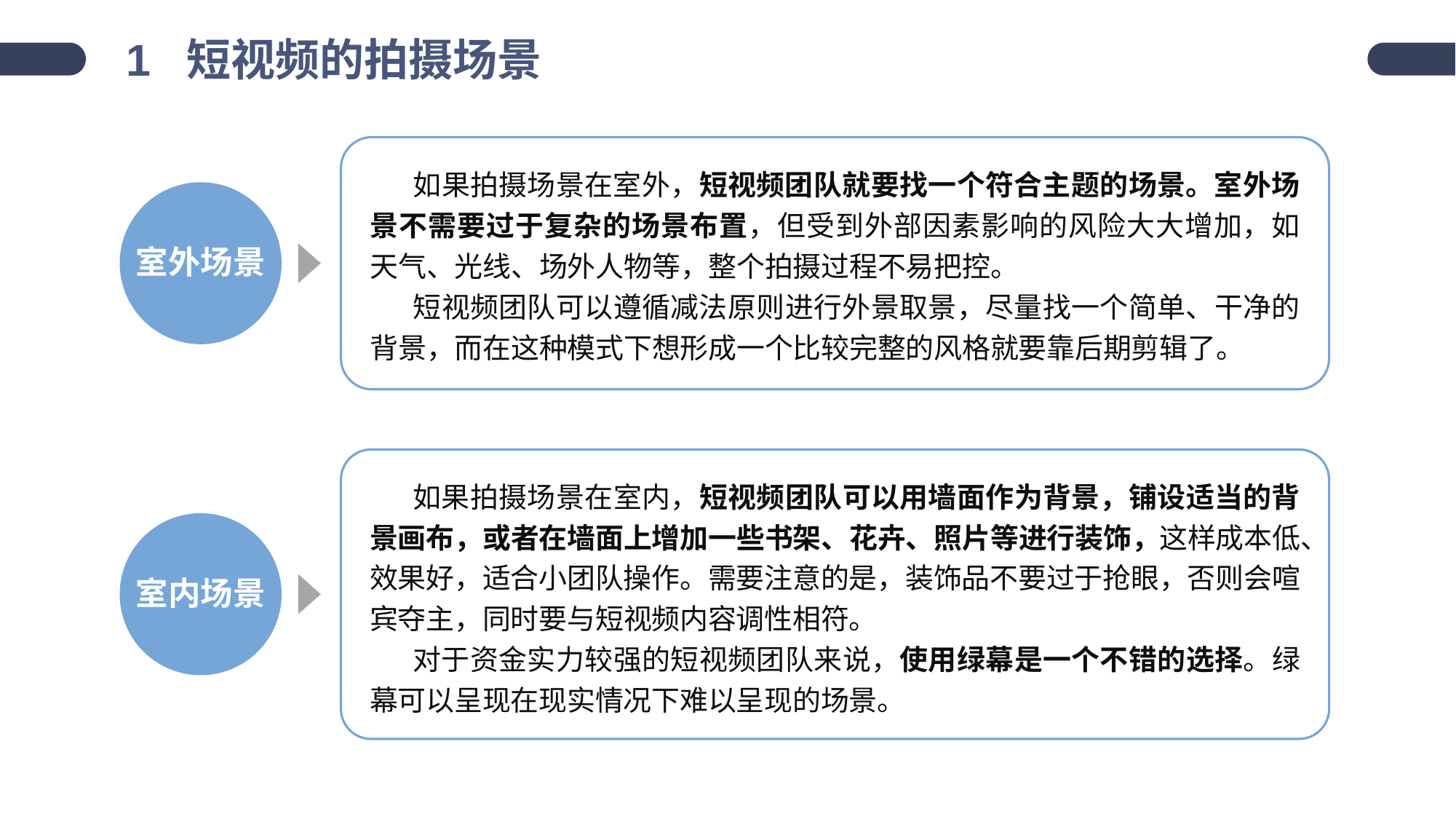

1  短视频的拍摄场景

如果拍摄场景在室外，短视频团队就要找一个符合主题的场景。室外场景不需要过于复杂的场景布置，但受到外部因素影响的风险大大增加，如天气、光线、场外人物等，整个拍摄过程不易把控。
短视频团队可以遵循减法原则进行外景取景，尽量找一个简单、干净的背景，而在这种模式下想形成一个比较完整的风格就要靠后期剪辑了。

室外场景

如果拍摄场景在室内，短视频团队可以用墙面作为背景，铺设适当的背景画布，或者在墙面上增加一些书架、花卉、照片等进行装饰，这样成本低、效果好，适合小团队操作。需要注意的是，装饰品不要过于抢眼，否则会喧宾夺主，同时要与短视频内容调性相符。
对于资金实力较强的短视频团队来说，使用绿幕是一个不错的选择。绿幕可以呈现在现实情况下难以呈现的场景。

室内场景